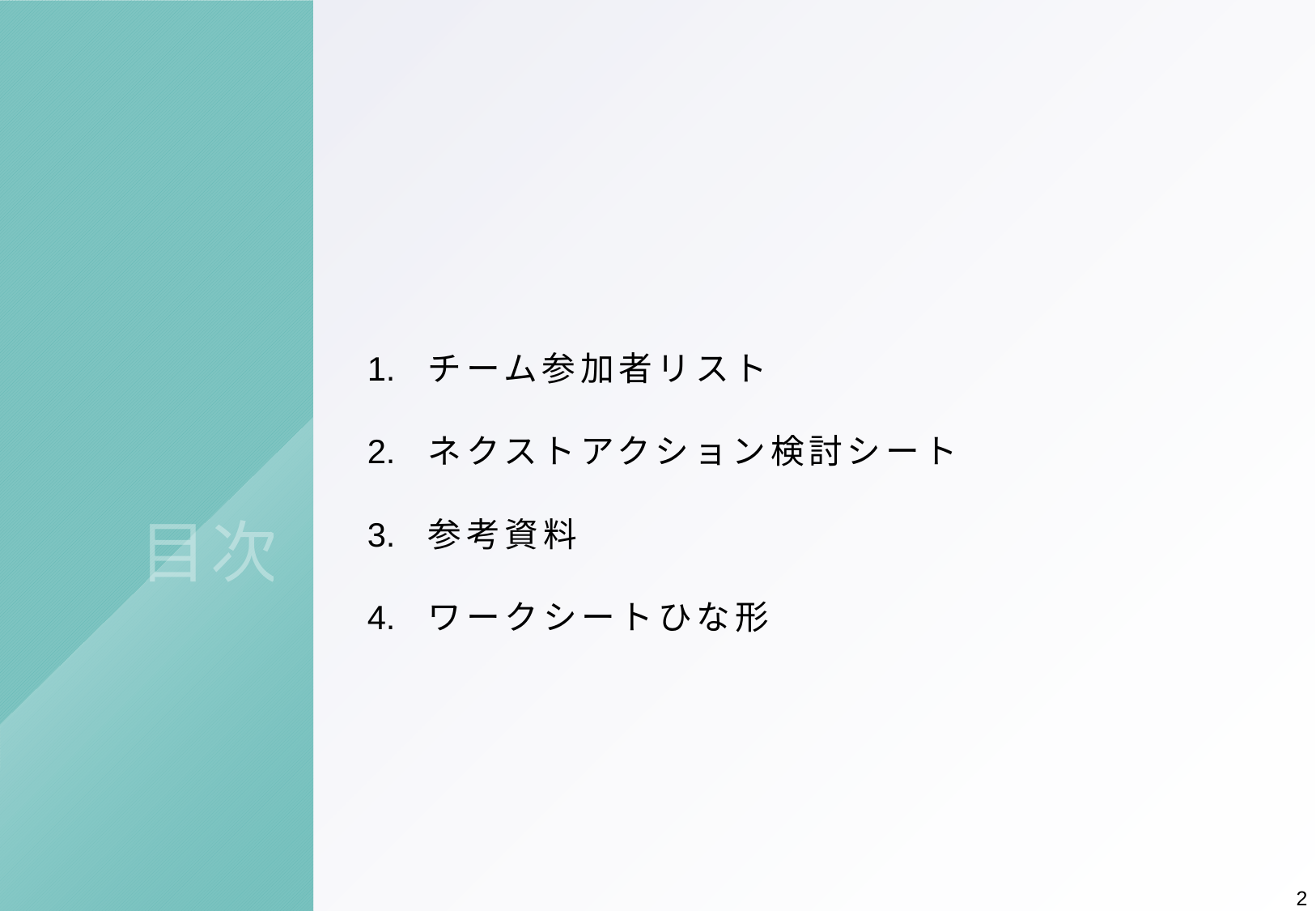

チーム参加者リスト
ネクストアクション検討シート
参考資料
ワークシートひな形
目次
2